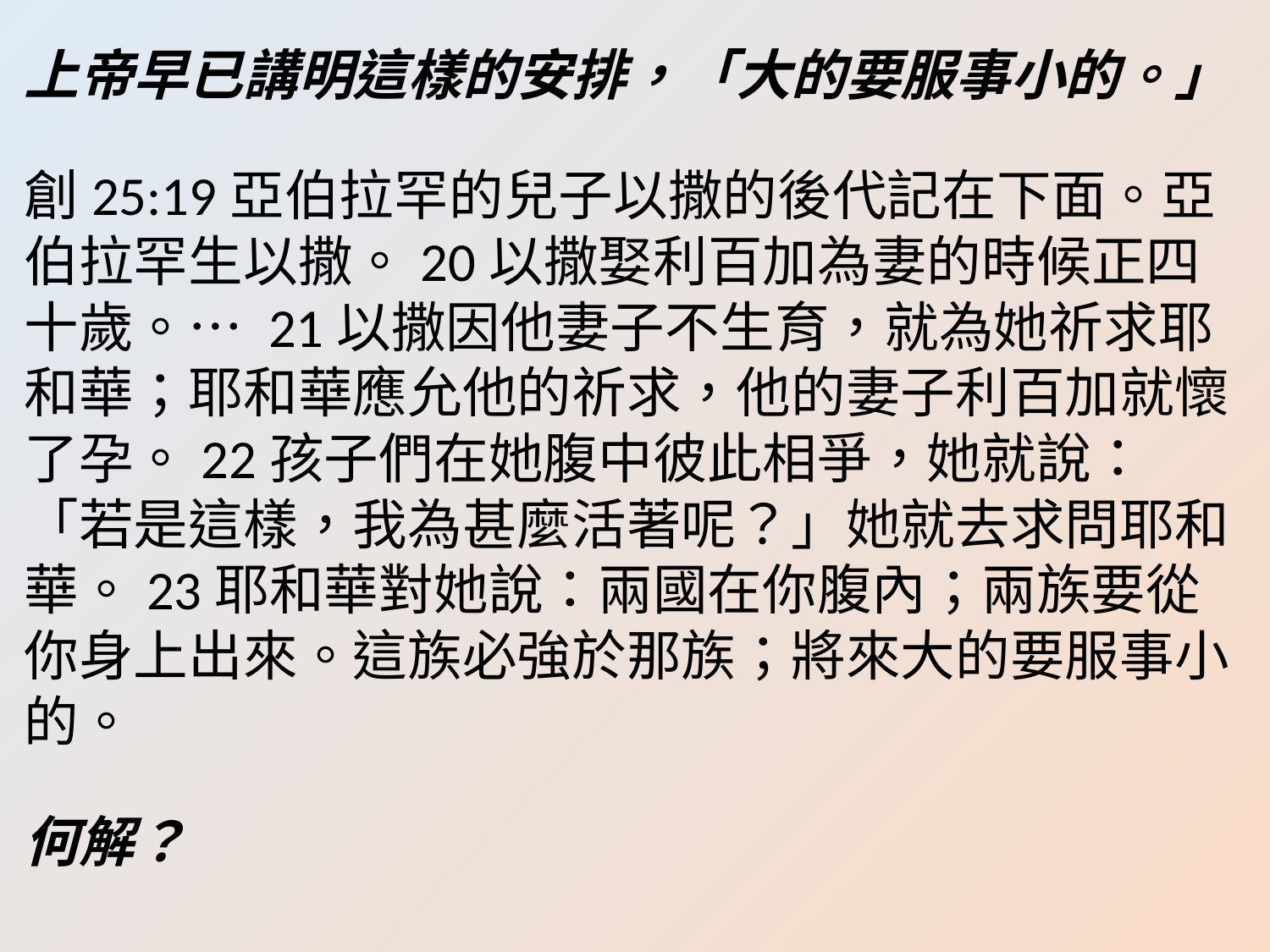

上帝早已講明這樣的安排，「大的要服事小的。」

創25:19亞伯拉罕的兒子以撒的後代記在下面。亞伯拉罕生以撒。20以撒娶利百加為妻的時候正四十歲。… 21以撒因他妻子不生育，就為她祈求耶和華；耶和華應允他的祈求，他的妻子利百加就懷了孕。22孩子們在她腹中彼此相爭，她就說：「若是這樣，我為甚麼活著呢？」她就去求問耶和華。23耶和華對她說：兩國在你腹內；兩族要從你身上出來。這族必強於那族；將來大的要服事小的。

何解？